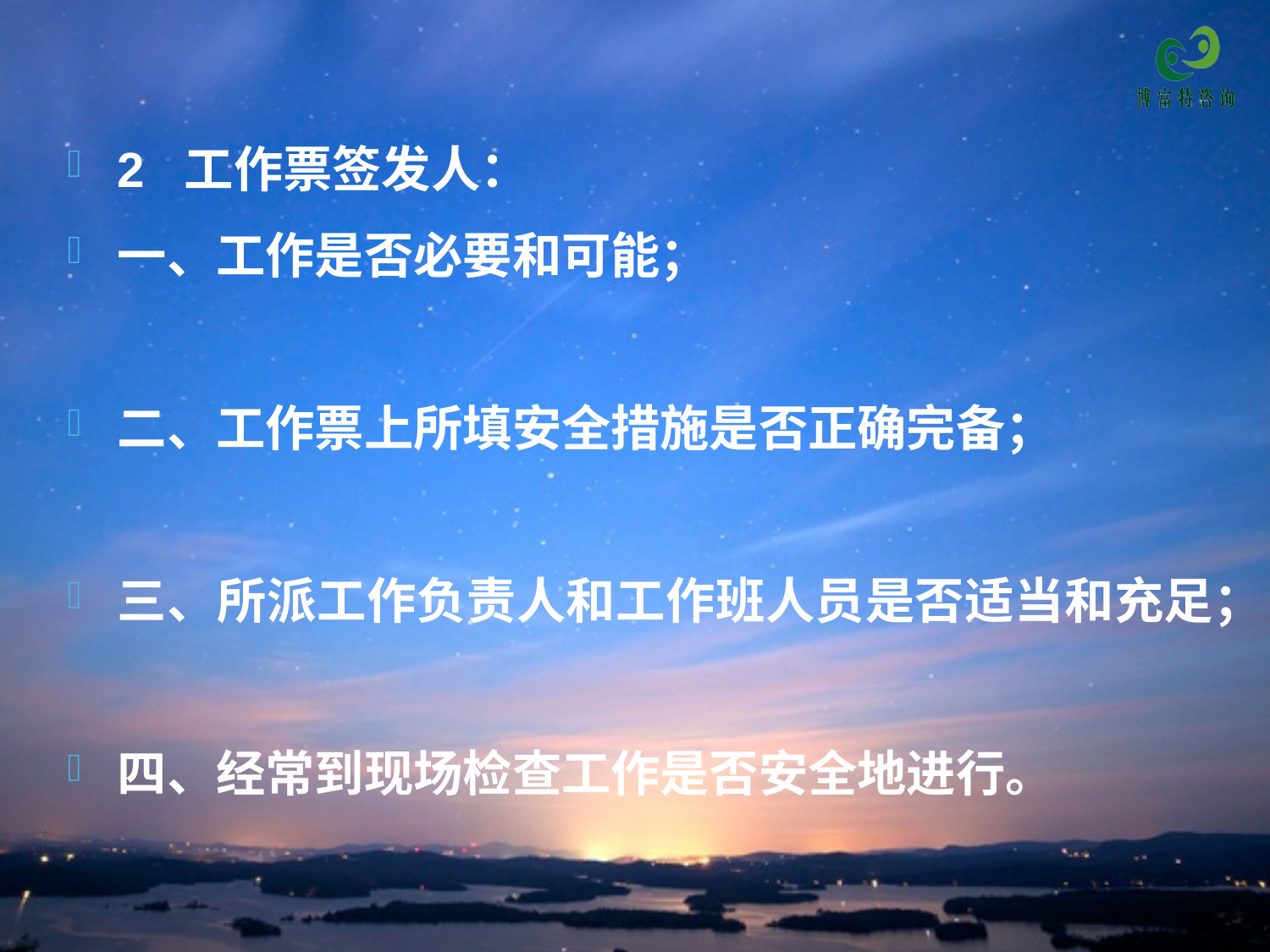

2  工作票签发人：
一、工作是否必要和可能；

二、工作票上所填安全措施是否正确完备；

三、所派工作负责人和工作班人员是否适当和充足；

四、经常到现场检查工作是否安全地进行。